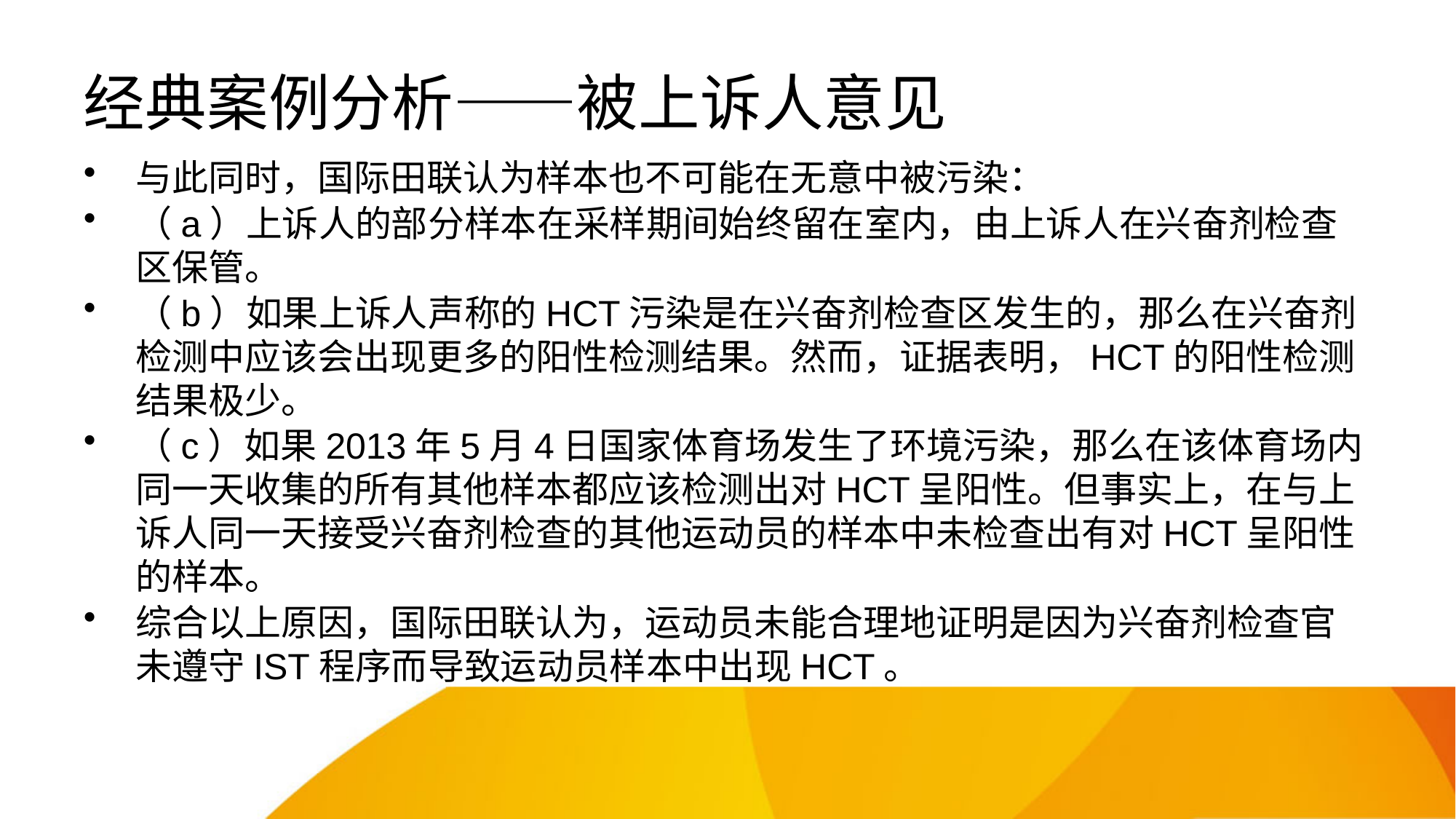

# 经典案例分析——被上诉人意见
与此同时，国际田联认为样本也不可能在无意中被污染：
（a）上诉人的部分样本在采样期间始终留在室内，由上诉人在兴奋剂检查区保管。
（b）如果上诉人声称的HCT污染是在兴奋剂检查区发生的，那么在兴奋剂检测中应该会出现更多的阳性检测结果。然而，证据表明，HCT的阳性检测结果极少。
（c）如果2013年5月4日国家体育场发生了环境污染，那么在该体育场内同一天收集的所有其他样本都应该检测出对HCT呈阳性。但事实上，在与上诉人同一天接受兴奋剂检查的其他运动员的样本中未检查出有对HCT呈阳性的样本。
综合以上原因，国际田联认为，运动员未能合理地证明是因为兴奋剂检查官未遵守IST程序而导致运动员样本中出现HCT。